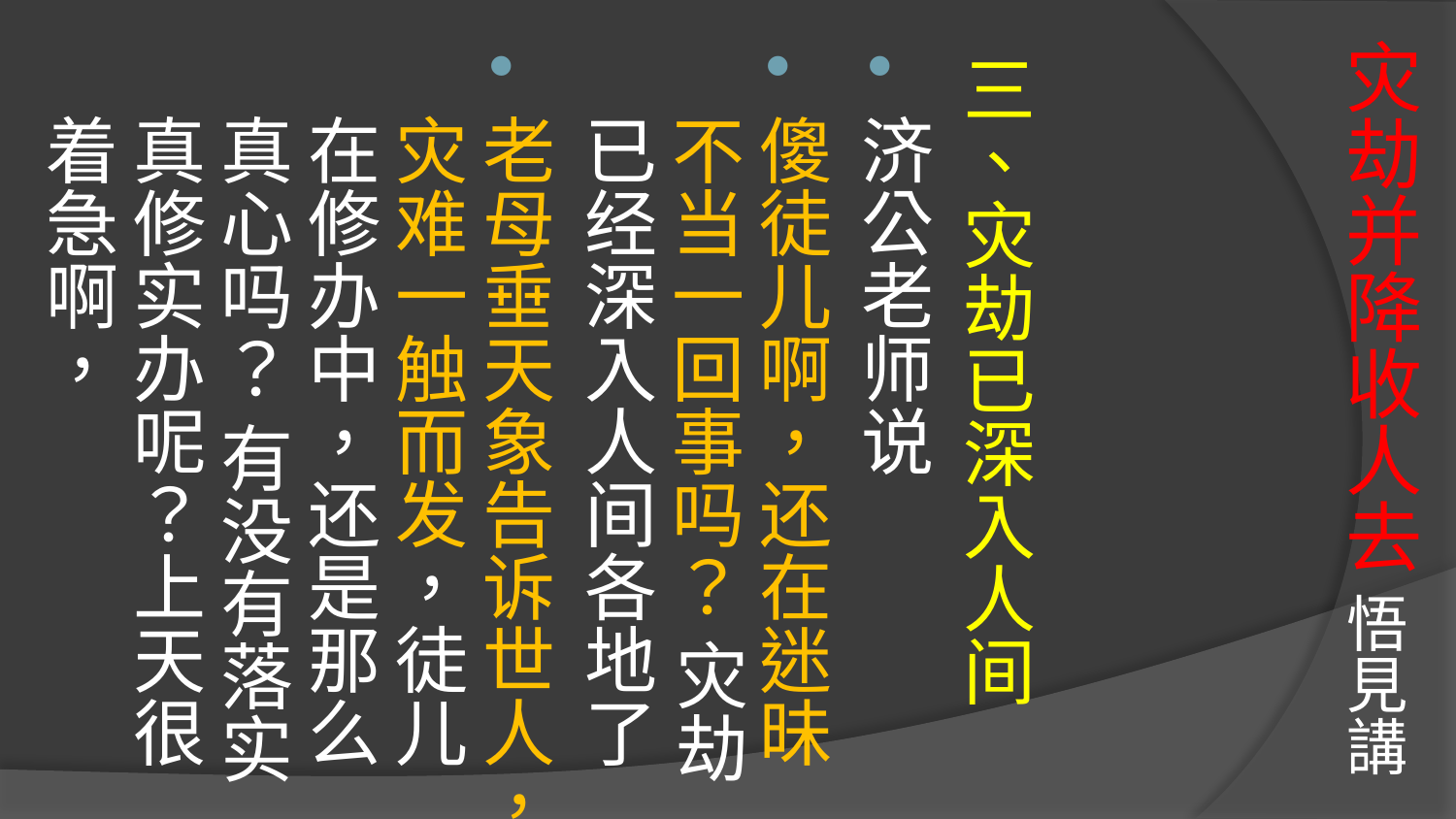

# 灾劫并降收人去 悟見講
三、灾劫已深入人间
济公老师说
傻徒儿啊，还在迷昧不当一回事吗？ 灾劫已经深入人间各地了
老母垂天象告诉世人，灾难一触而发，徒儿在修办中，还是那么真心吗？ 有没有落实真修实办呢？上天很着急啊，